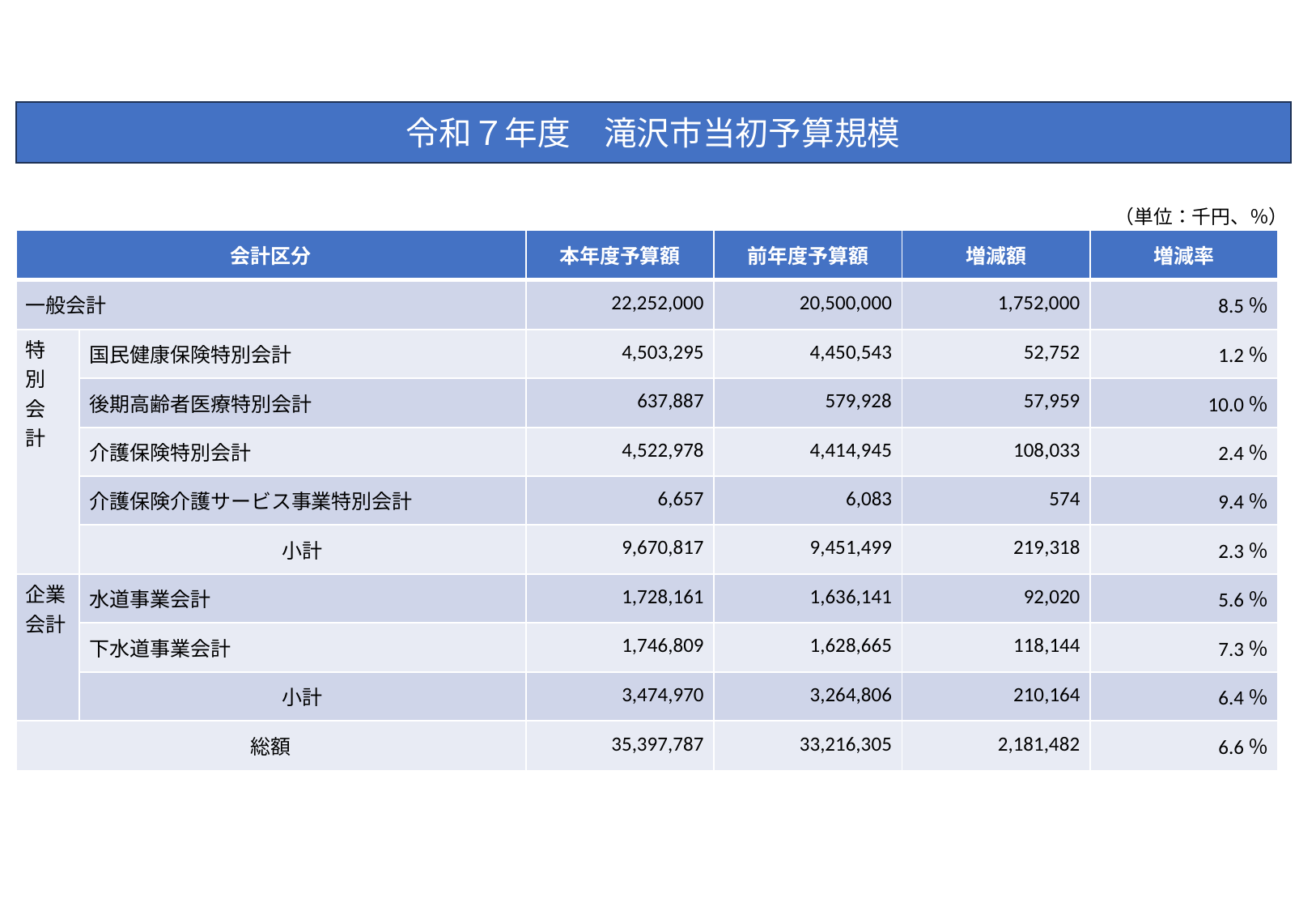

令和７年度　滝沢市当初予算規模
（単位：千円、％）
| 会計区分 |  | 本年度予算額 | 前年度予算額 | 増減額 | 増減率 |
| --- | --- | --- | --- | --- | --- |
| 一般会計 |  | 22,252,000 | 20,500,000 | 1,752,000 | 8.5％ |
| 特 別 会 計 | 国民健康保険特別会計 | 4,503,295 | 4,450,543 | 52,752 | 1.2％ |
|  | 後期高齢者医療特別会計 | 637,887 | 579,928 | 57,959 | 10.0％ |
|  | 介護保険特別会計 | 4,522,978 | 4,414,945 | 108,033 | 2.4％ |
|  | 介護保険介護サービス事業特別会計 | 6,657 | 6,083 | 574 | 9.4％ |
|  | 小計 | 9,670,817 | 9,451,499 | 219,318 | 2.3％ |
| 企業会計 | 水道事業会計 | 1,728,161 | 1,636,141 | 92,020 | 5.6％ |
|  | 下水道事業会計 | 1,746,809 | 1,628,665 | 118,144 | 7.3％ |
|  | 小計 | 3,474,970 | 3,264,806 | 210,164 | 6.4％ |
| 総額 |  | 35,397,787 | 33,216,305 | 2,181,482 | 6.6％ |